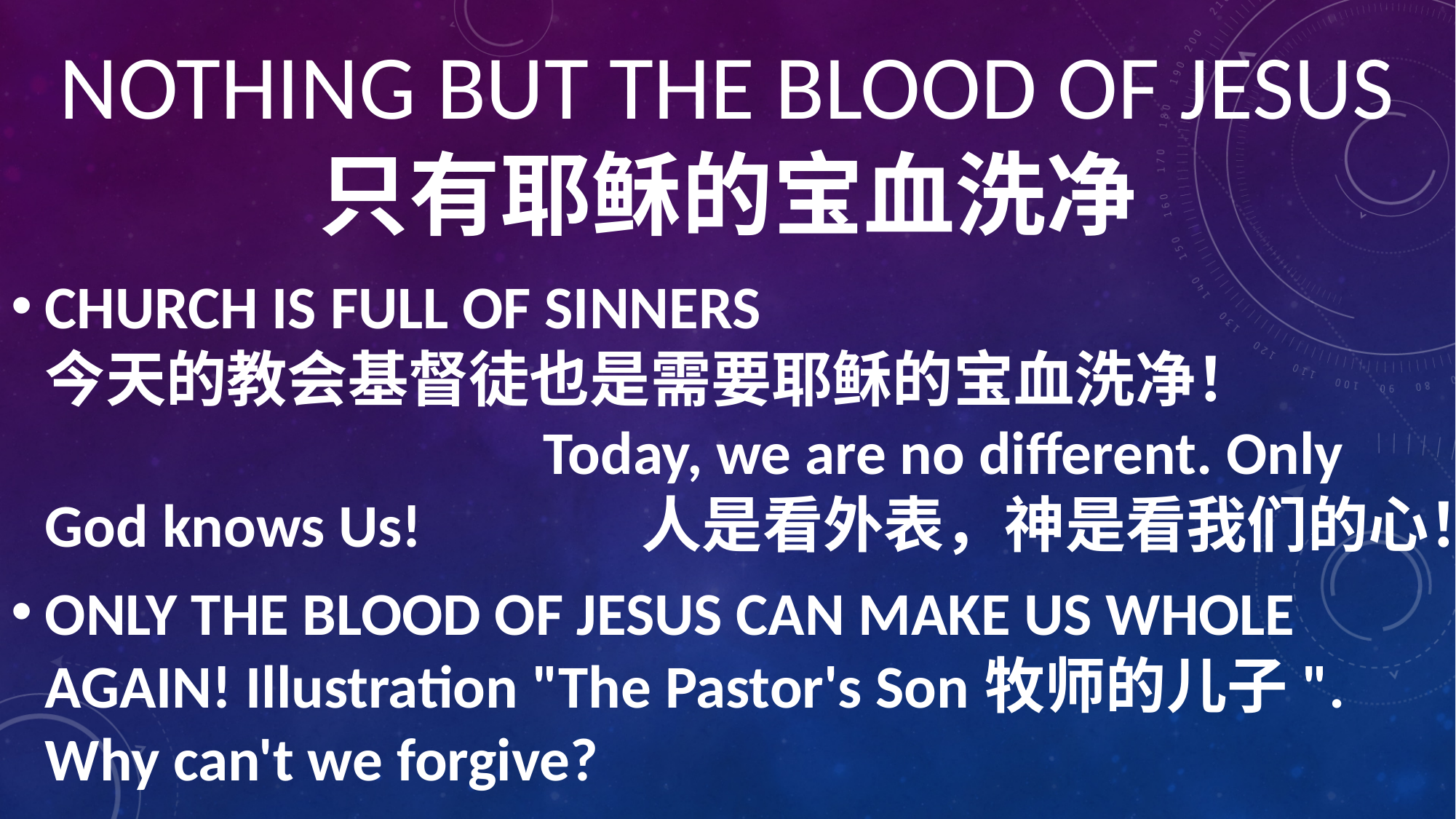

# NOTHING BUT THE BLOOD OF JESUS 只有耶稣的宝血洗净
CHURCH IS FULL OF SINNERS                                              今天的教会基督徒也是需要耶稣的宝血洗净！                                                 Today, we are no different. Only God knows Us!               人是看外表，神是看我们的心！
ONLY THE BLOOD OF JESUS CAN MAKE US WHOLE AGAIN! Illustration "The Pastor's Son牧师的儿子". Why can't we forgive?